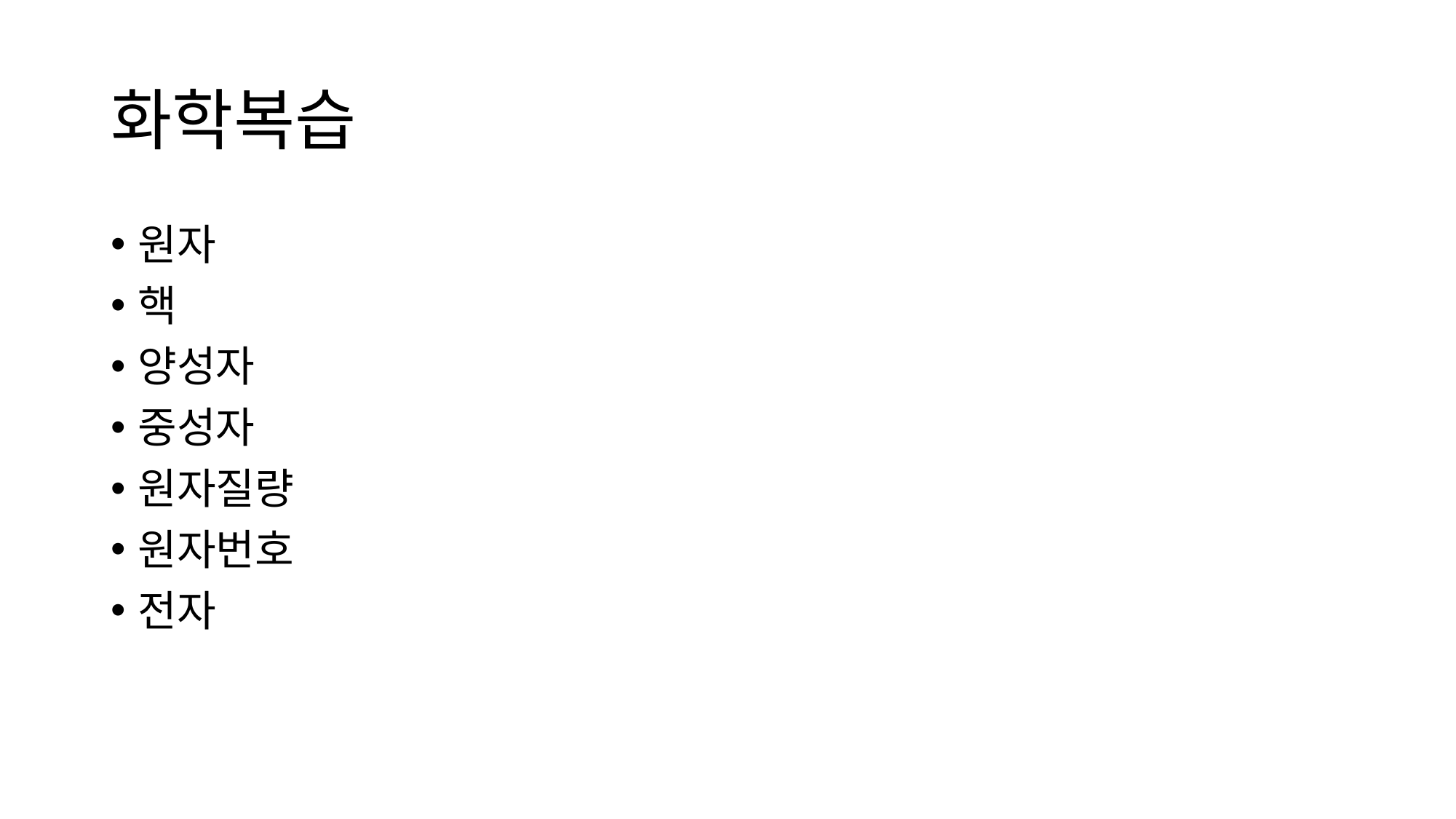

# 화학복습
원자
핵
양성자
중성자
원자질량
원자번호
전자